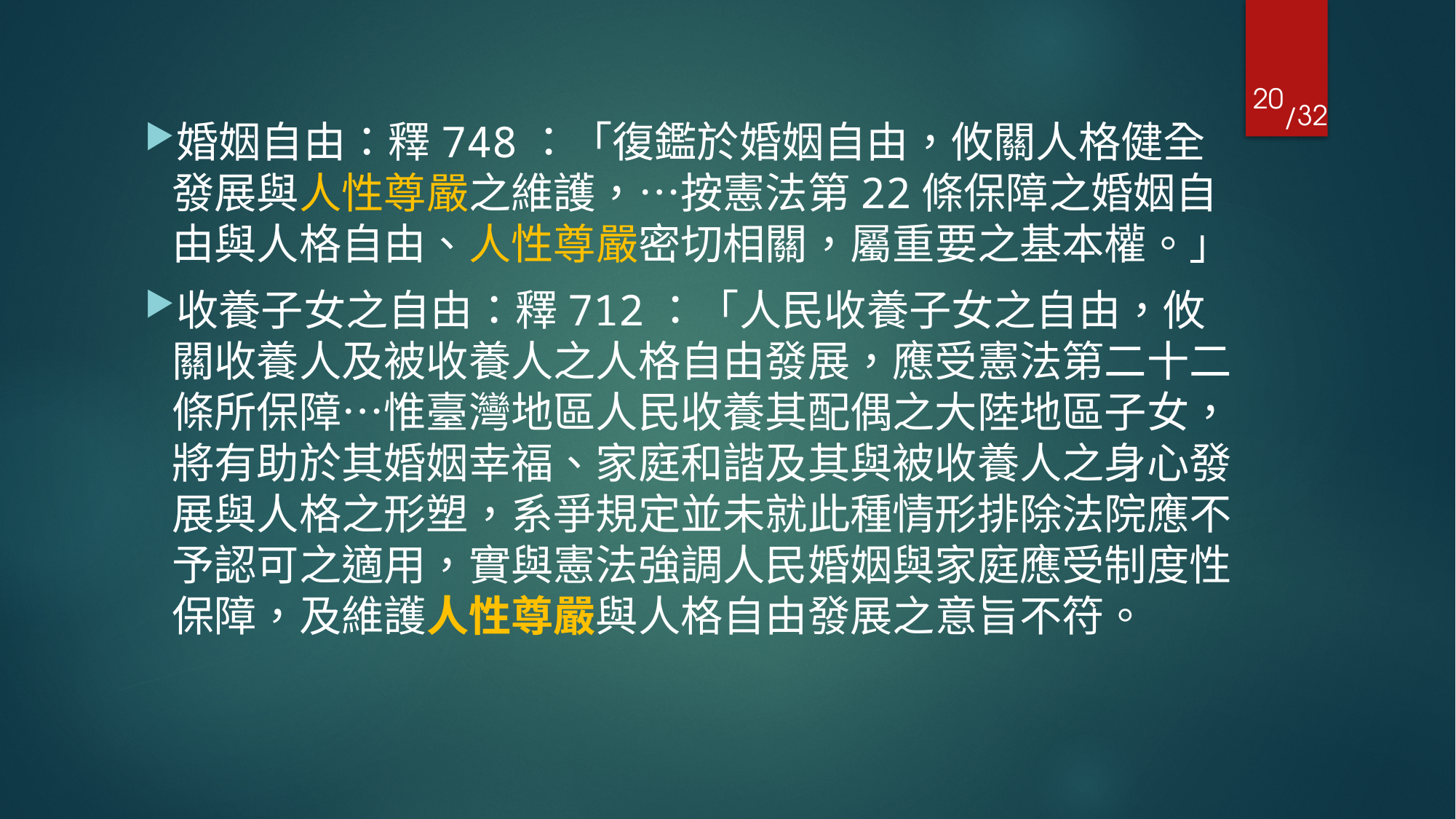

20
婚姻自由：釋748：「復鑑於婚姻自由，攸關人格健全發展與人性尊嚴之維護，…按憲法第22條保障之婚姻自由與人格自由、人性尊嚴密切相關，屬重要之基本權。」
收養子女之自由：釋712：「人民收養子女之自由，攸關收養人及被收養人之人格自由發展，應受憲法第二十二條所保障…惟臺灣地區人民收養其配偶之大陸地區子女，將有助於其婚姻幸福、家庭和諧及其與被收養人之身心發展與人格之形塑，系爭規定並未就此種情形排除法院應不予認可之適用，實與憲法強調人民婚姻與家庭應受制度性保障，及維護人性尊嚴與人格自由發展之意旨不符。